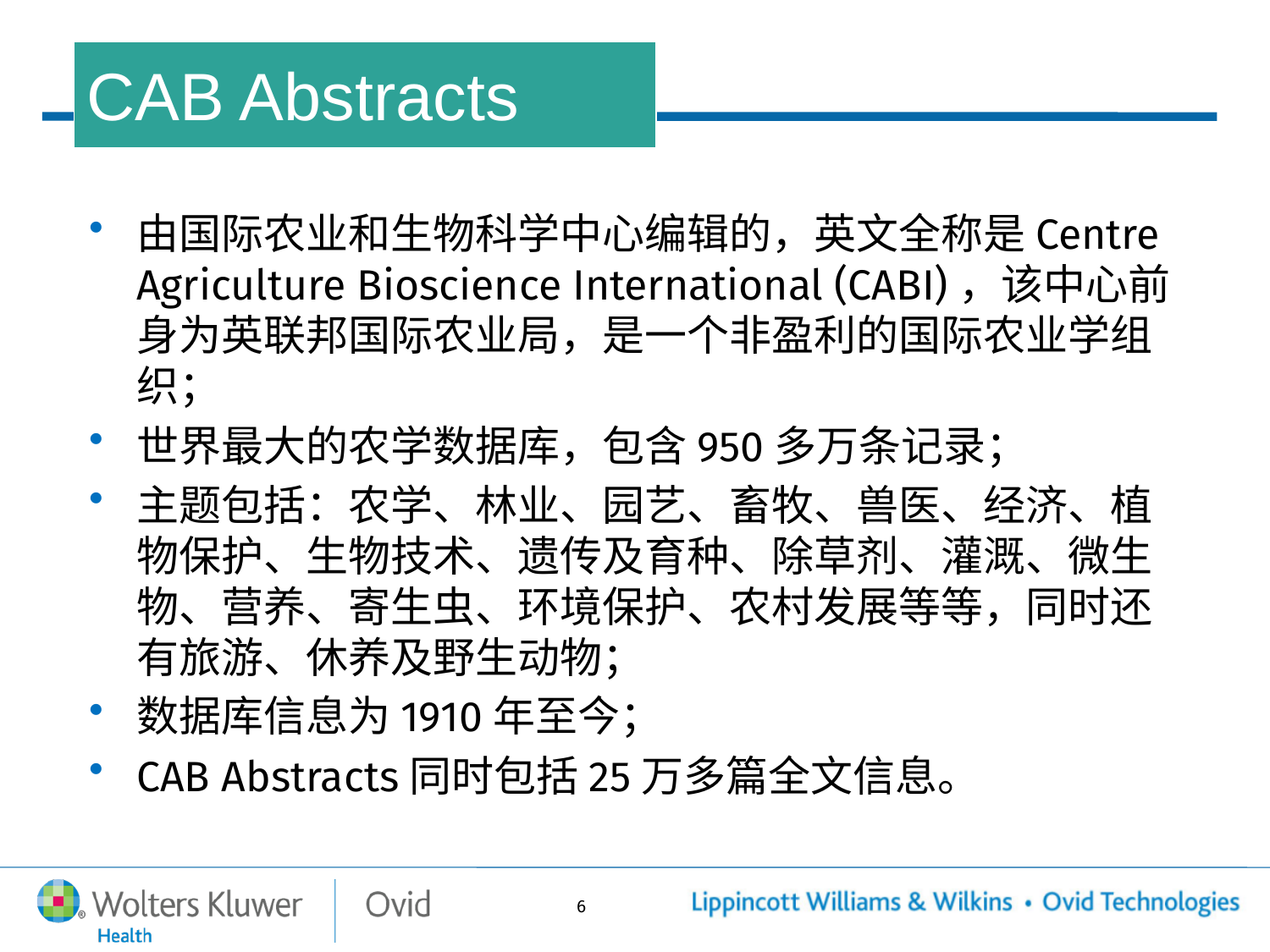

CAB Abstracts
由国际农业和生物科学中心编辑的，英文全称是Centre Agriculture Bioscience International (CABI)，该中心前身为英联邦国际农业局，是一个非盈利的国际农业学组织；
世界最大的农学数据库，包含950多万条记录；
主题包括：农学、林业、园艺、畜牧、兽医、经济、植物保护、生物技术、遗传及育种、除草剂、灌溉、微生物、营养、寄生虫、环境保护、农村发展等等，同时还有旅游、休养及野生动物；
数据库信息为1910年至今；
CAB Abstracts同时包括25万多篇全文信息。